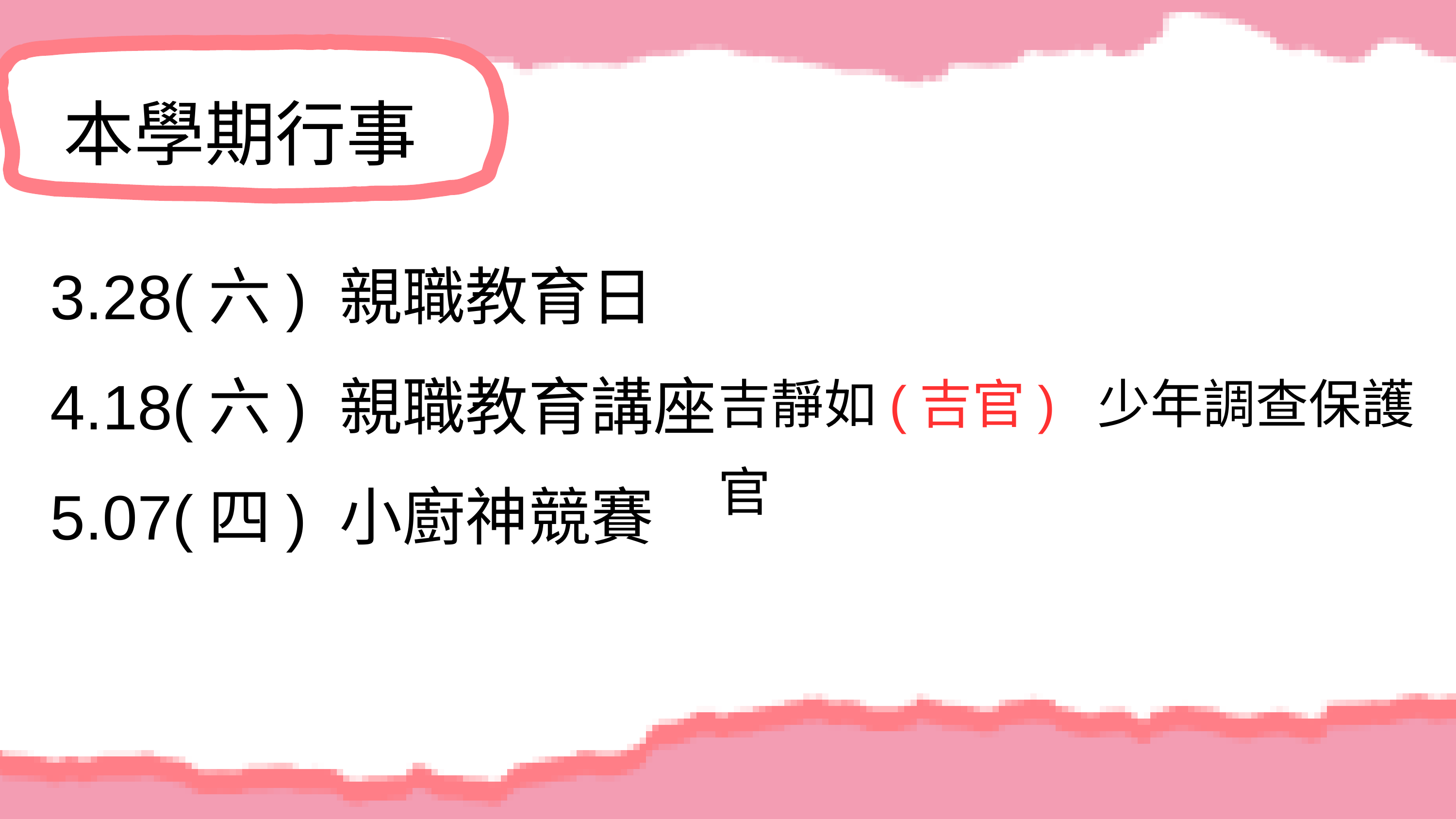

本學期行事
3.28(六) 親職教育日
4.18(六) 親職教育講座
吉靜如(吉官)  少年調查保護官
5.07(四) 小廚神競賽